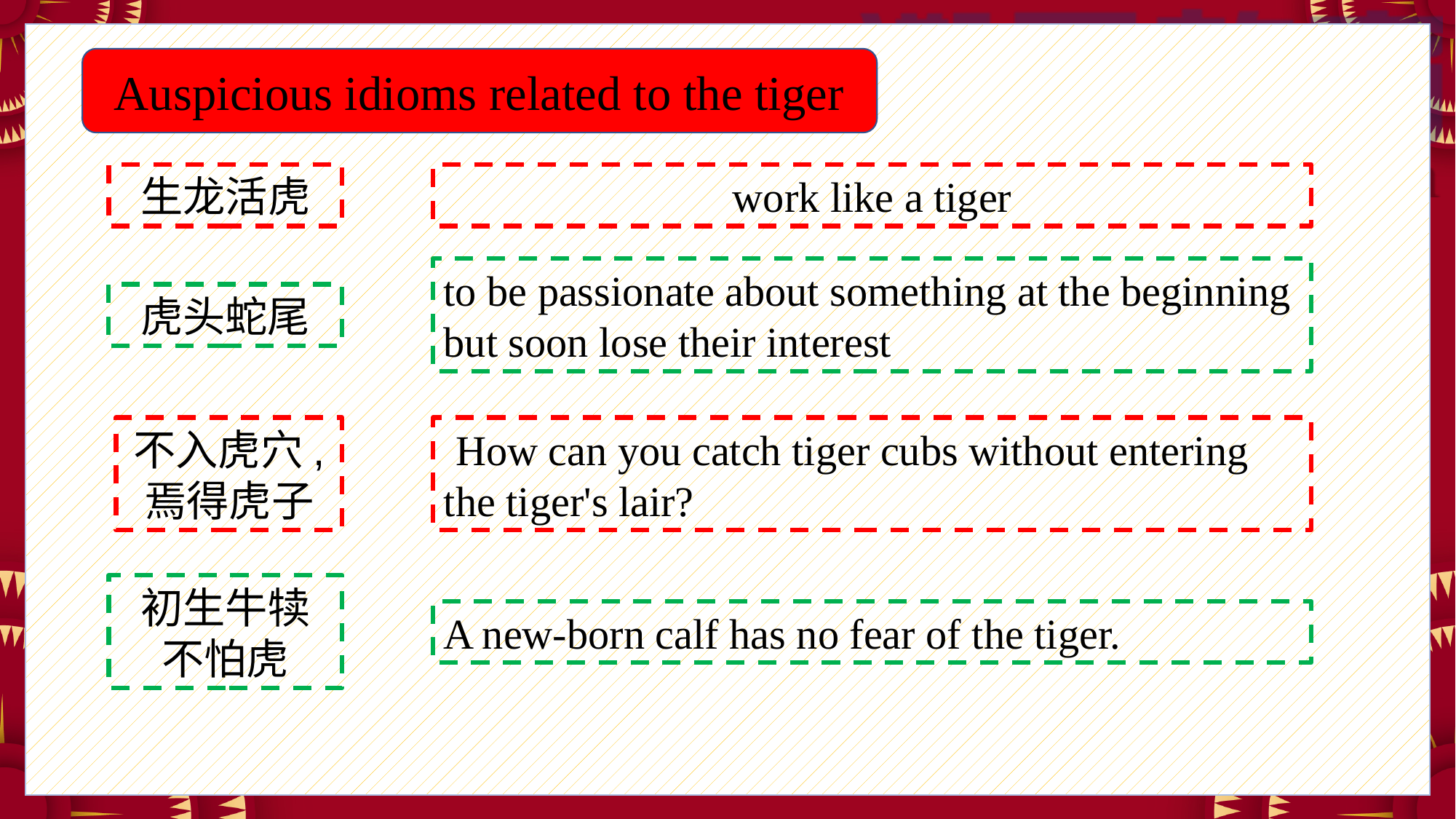

Auspicious idioms related to the tiger
生龙活虎
work like a tiger
to be passionate about something at the beginning but soon lose their interest
虎头蛇尾
不入虎穴, 焉得虎子
 How can you catch tiger cubs without entering the tiger's lair?
初生牛犊
不怕虎
A new-born calf has no fear of the tiger.